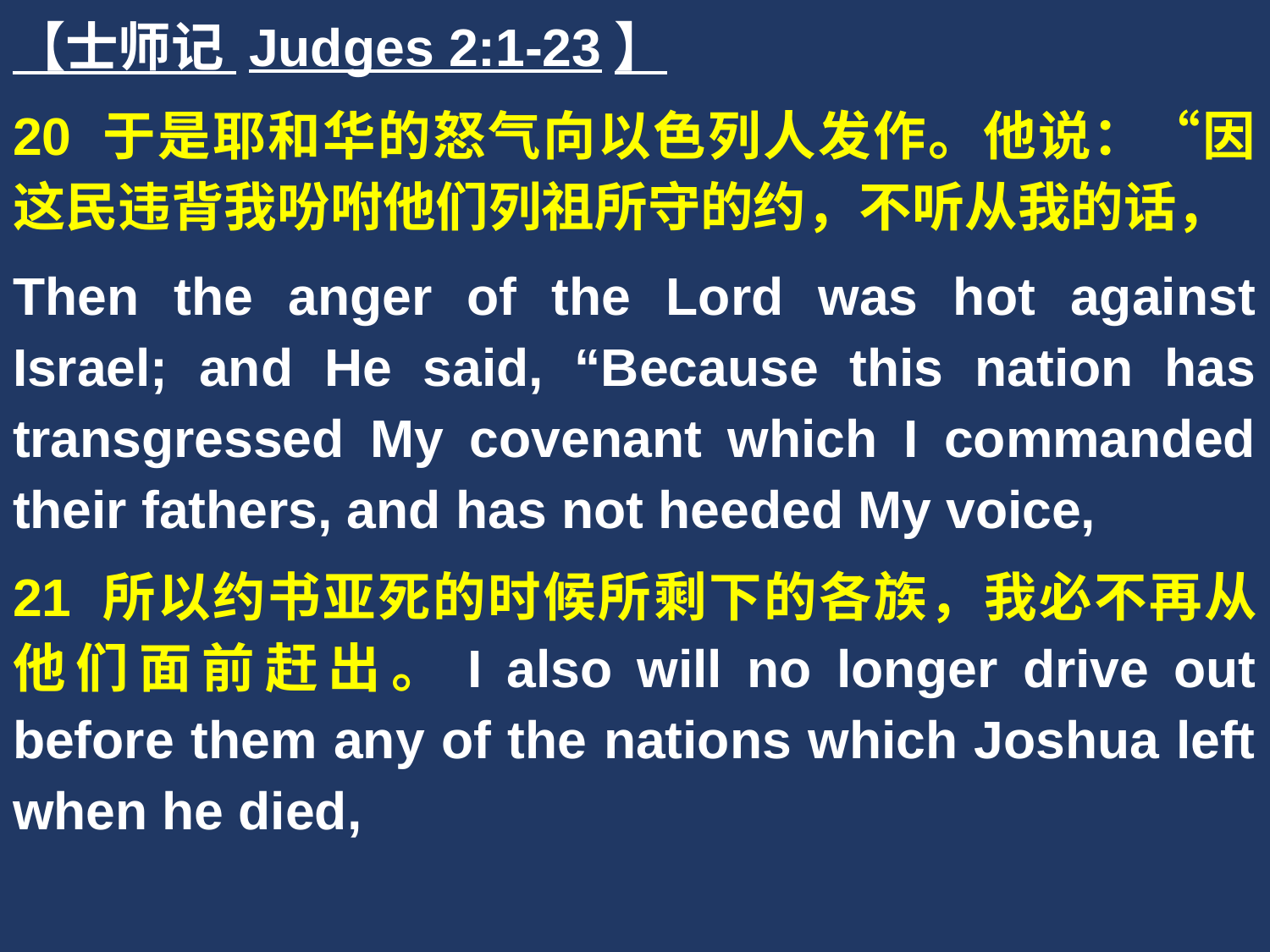

【士师记 Judges 2:1-23】
20 于是耶和华的怒气向以色列人发作。他说：“因这民违背我吩咐他们列祖所守的约，不听从我的话，
Then the anger of the Lord was hot against Israel; and He said, “Because this nation has transgressed My covenant which I commanded their fathers, and has not heeded My voice,
21 所以约书亚死的时候所剩下的各族，我必不再从他们面前赶出。I also will no longer drive out before them any of the nations which Joshua left when he died,